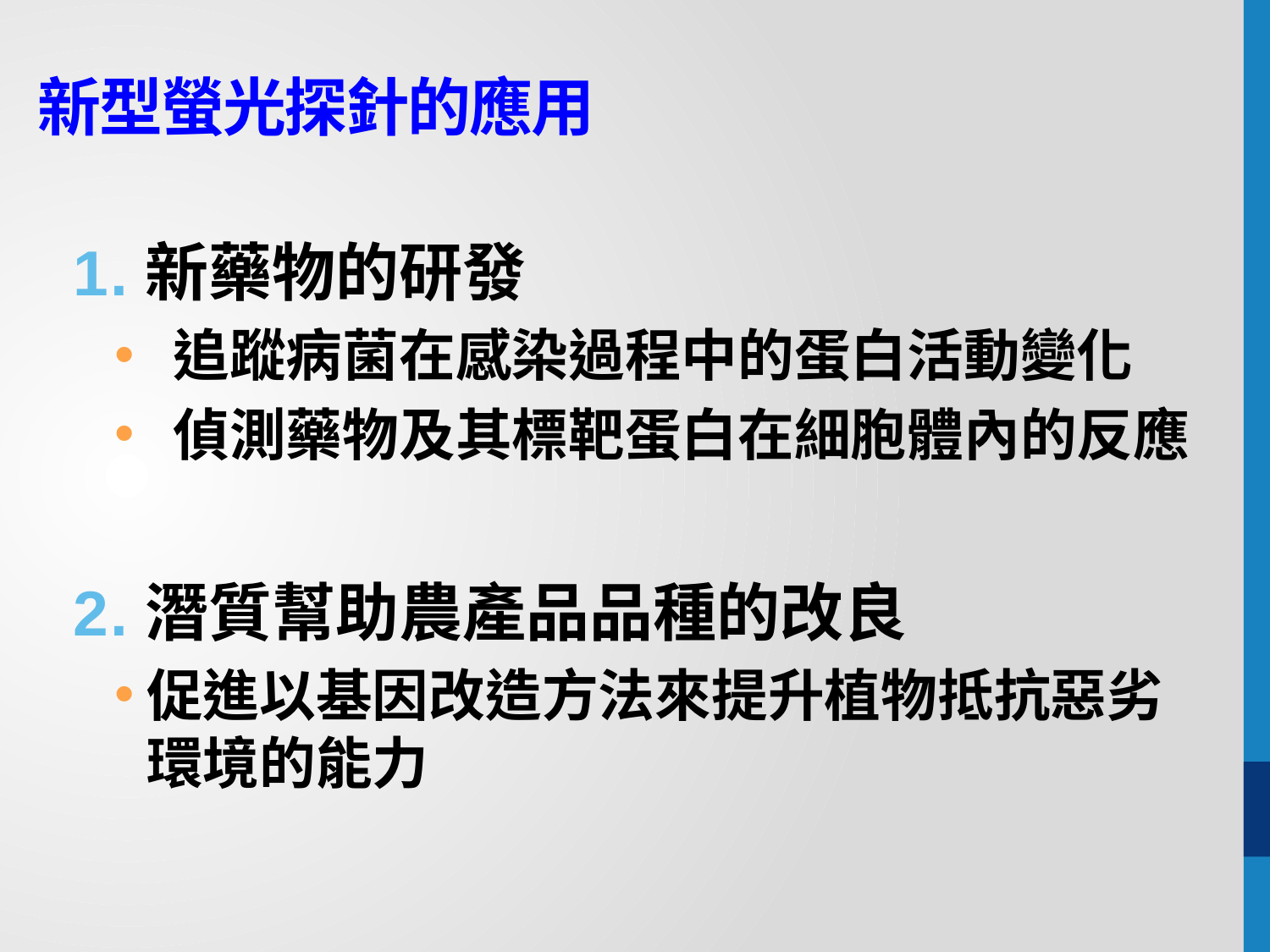

# 新型螢光探針的應用

新藥物的研發
 追蹤病菌在感染過程中的蛋白活動變化
 偵測藥物及其標靶蛋白在細胞體內的反應

潛質幫助農產品品種的改良
促進以基因改造方法來提升植物抵抗惡劣 環境的能力